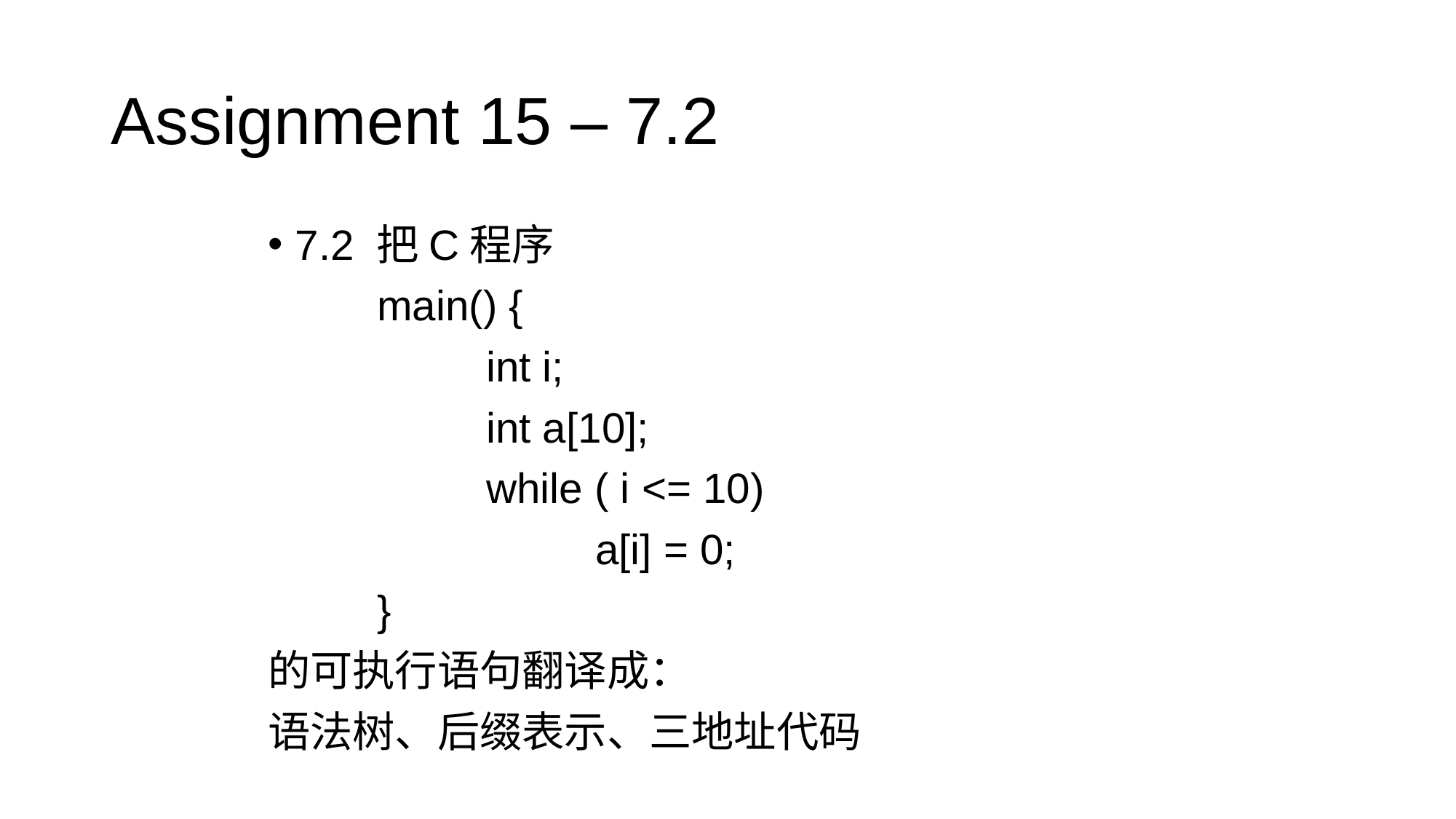

# Assignment 15 – 7.2
7.2 把C程序
	main() {
		int i;
		int a[10];
		while ( i <= 10)
			a[i] = 0;
	}
的可执行语句翻译成：
语法树、后缀表示、三地址代码